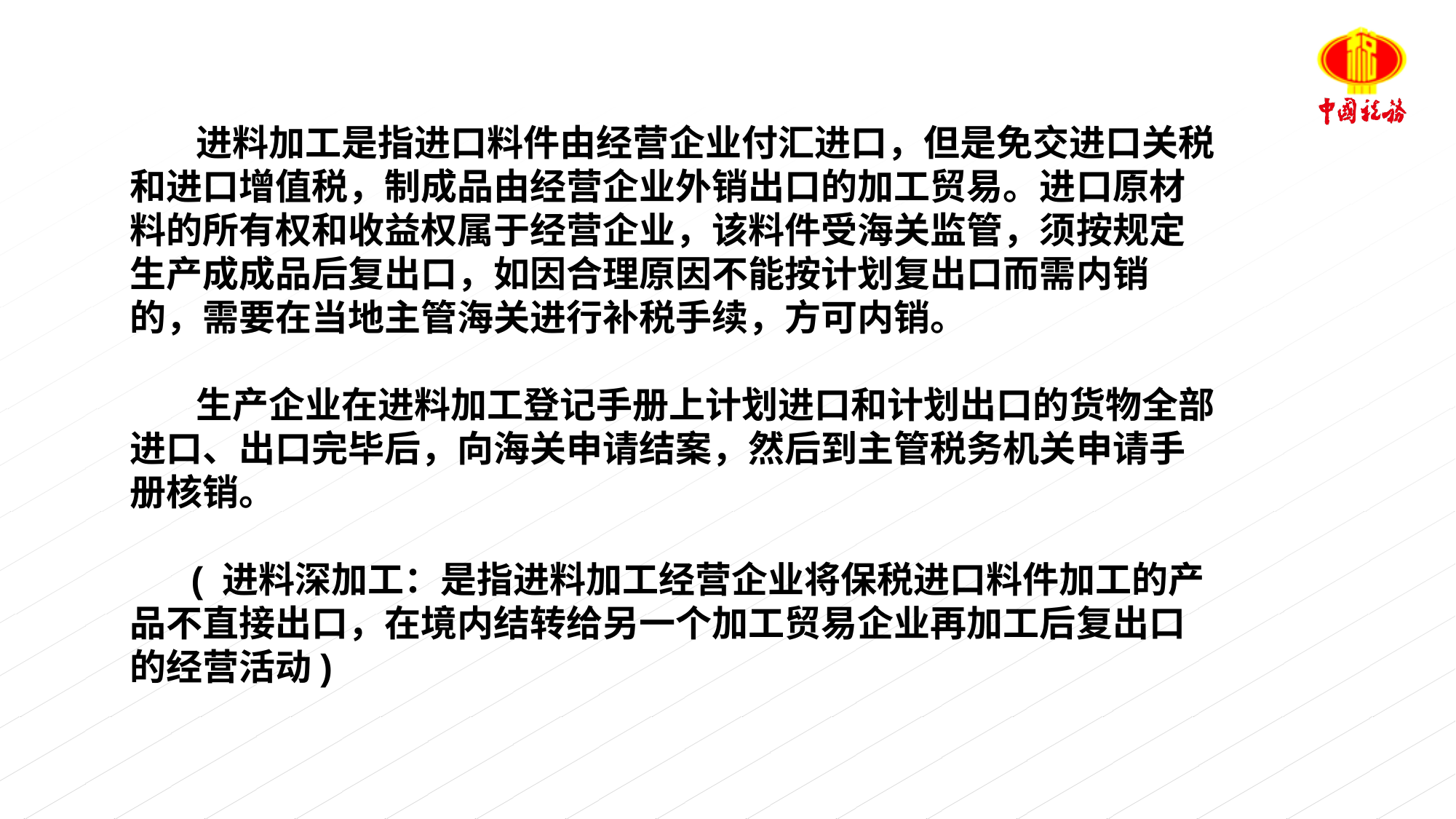

进料加工是指进口料件由经营企业付汇进口，但是免交进口关税和进口增值税，制成品由经营企业外销出口的加工贸易。进口原材料的所有权和收益权属于经营企业，该料件受海关监管，须按规定生产成成品后复出口，如因合理原因不能按计划复出口而需内销的，需要在当地主管海关进行补税手续，方可内销。

       生产企业在进料加工登记手册上计划进口和计划出口的货物全部进口、出口完毕后，向海关申请结案，然后到主管税务机关申请手册核销。

      ( 进料深加工：是指进料加工经营企业将保税进口料件加工的产品不直接出口，在境内结转给另一个加工贸易企业再加工后复出口的经营活动)